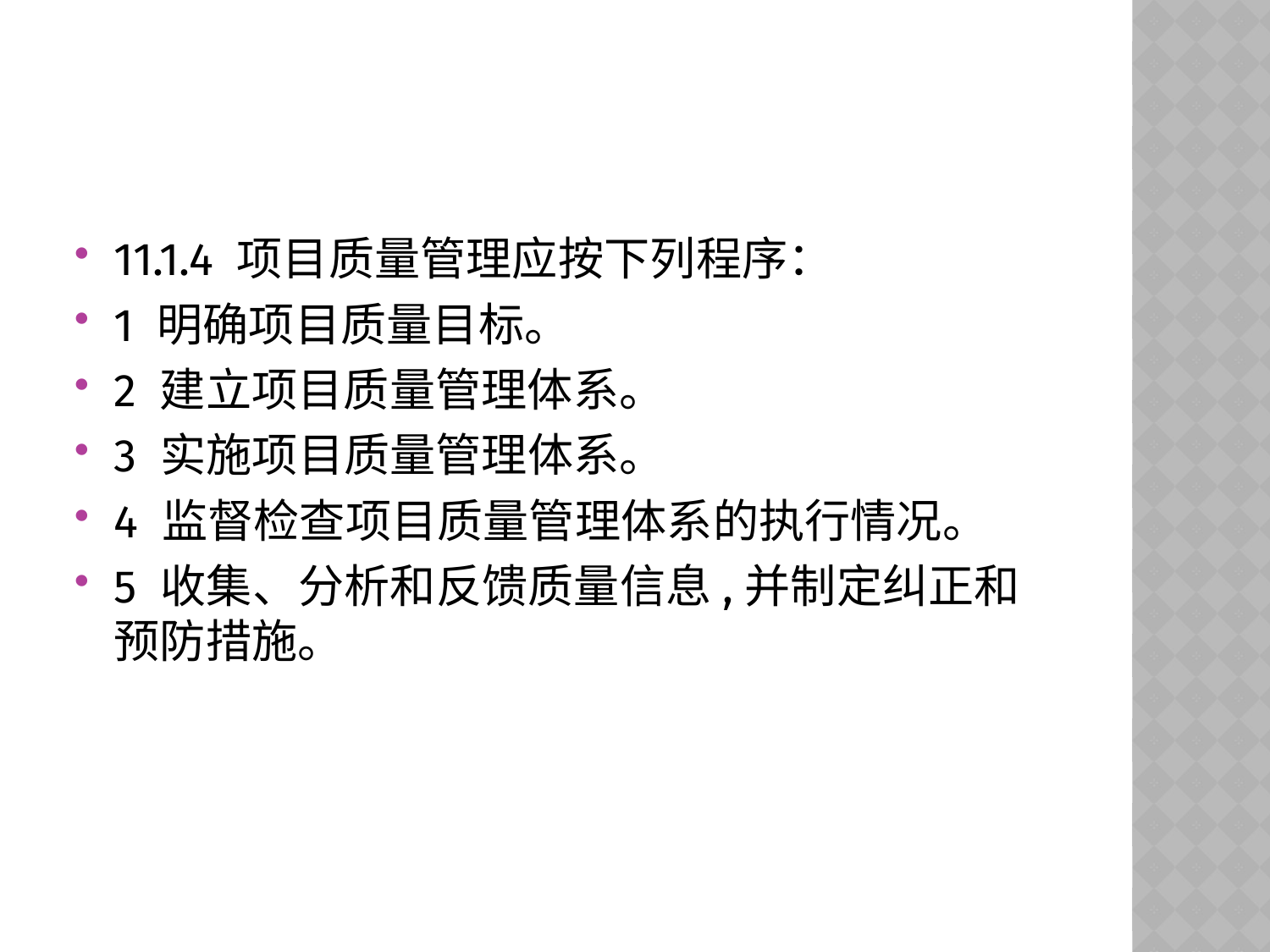

#
11.1.4 项目质量管理应按下列程序：
1 明确项目质量目标。
2 建立项目质量管理体系。
3 实施项目质量管理体系。
4 监督检查项目质量管理体系的执行情况。
5 收集、分析和反馈质量信息,并制定纠正和预防措施。